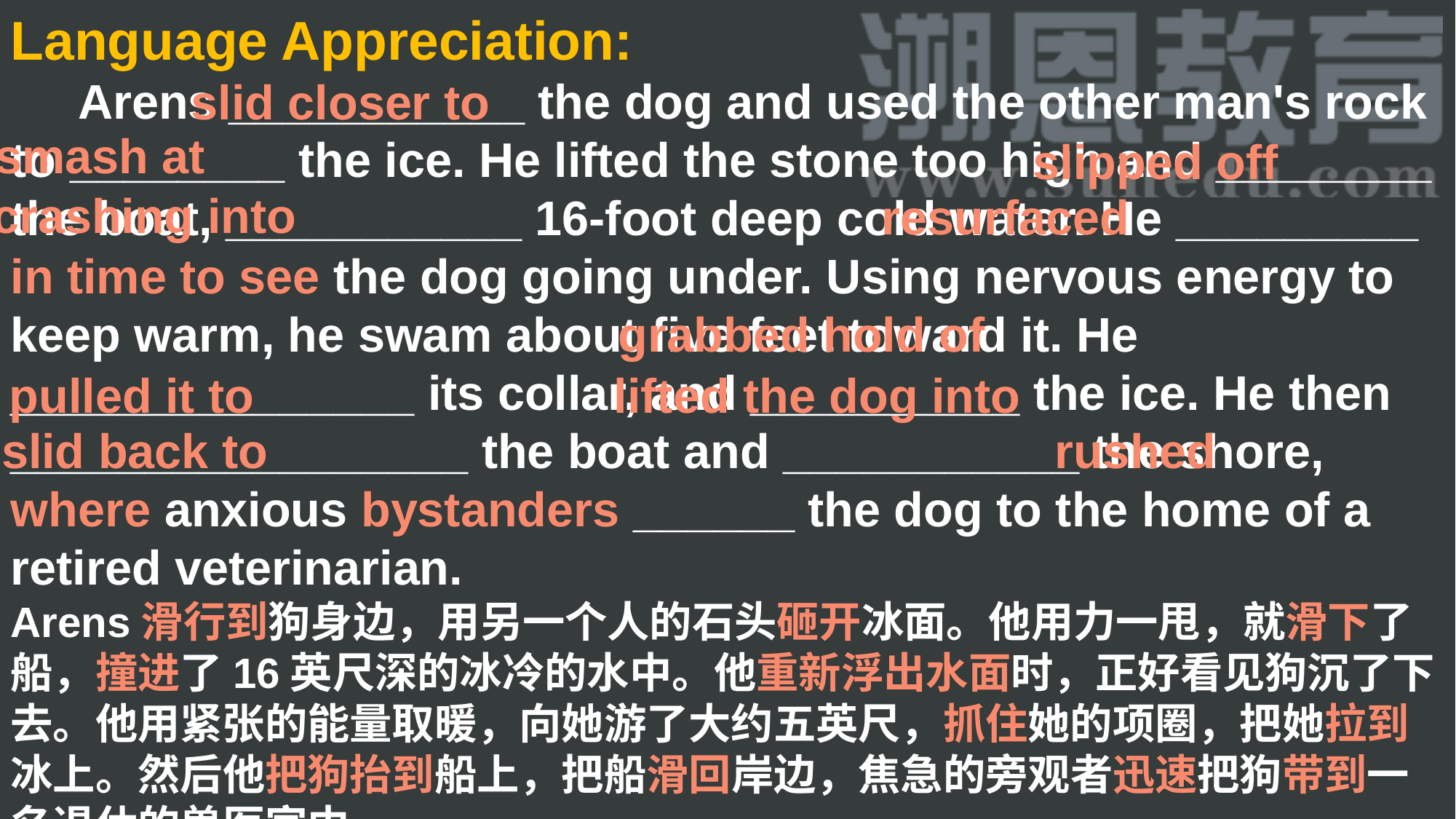

Language Appreciation:
     Arens ___________ the dog and used the other man's rock to ________ the ice. He lifted the stone too high and ________ the boat, ___________ 16-foot deep cold water. He _________ in time to see the dog going under. Using nervous energy to keep warm, he swam about five feet toward it. He _______________ its collar, and __________ the ice. He then _________________ the boat and ___________ the shore, where anxious bystanders ______ the dog to the home of a retired veterinarian.
Arens滑行到狗身边，用另一个人的石头砸开冰面。他用力一甩，就滑下了船，撞进了16英尺深的冰冷的水中。他重新浮出水面时，正好看见狗沉了下去。他用紧张的能量取暖，向她游了大约五英尺，抓住她的项圈，把她拉到冰上。然后他把狗抬到船上，把船滑回岸边，焦急的旁观者迅速把狗带到一名退休的兽医家中。
slid closer to
smash at
slipped off
crashing into
resurfaced
grabbed hold of
pulled it to
lifted the dog into
slid back to
rushed